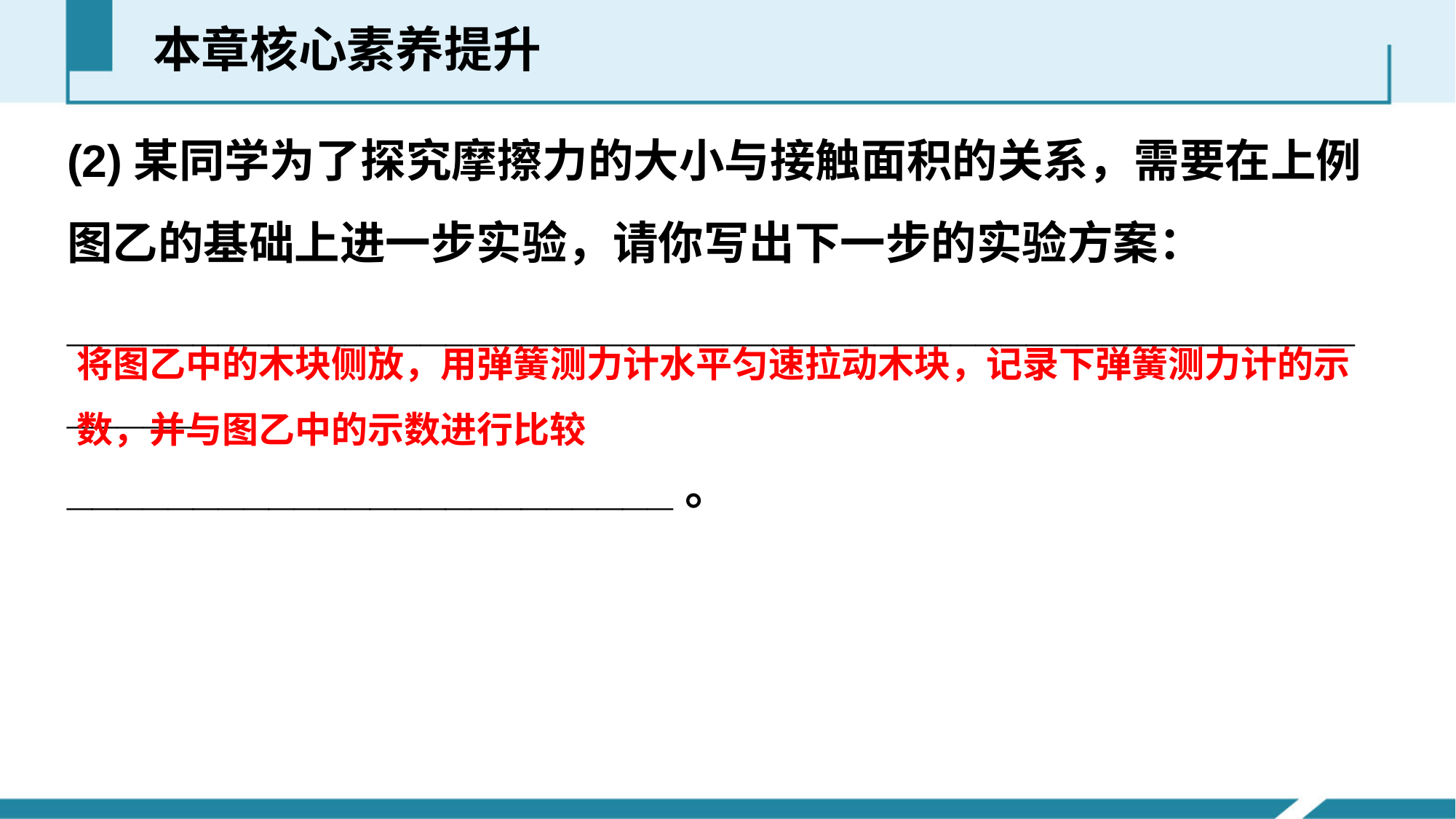

本章核心素养提升
(2)某同学为了探究摩擦力的大小与接触面积的关系，需要在上例图乙的基础上进一步实验，请你写出下一步的实验方案：_________________________________________________________
________________________。
将图乙中的木块侧放，用弹簧测力计水平匀速拉动木块，记录下弹簧测力计的示数，并与图乙中的示数进行比较